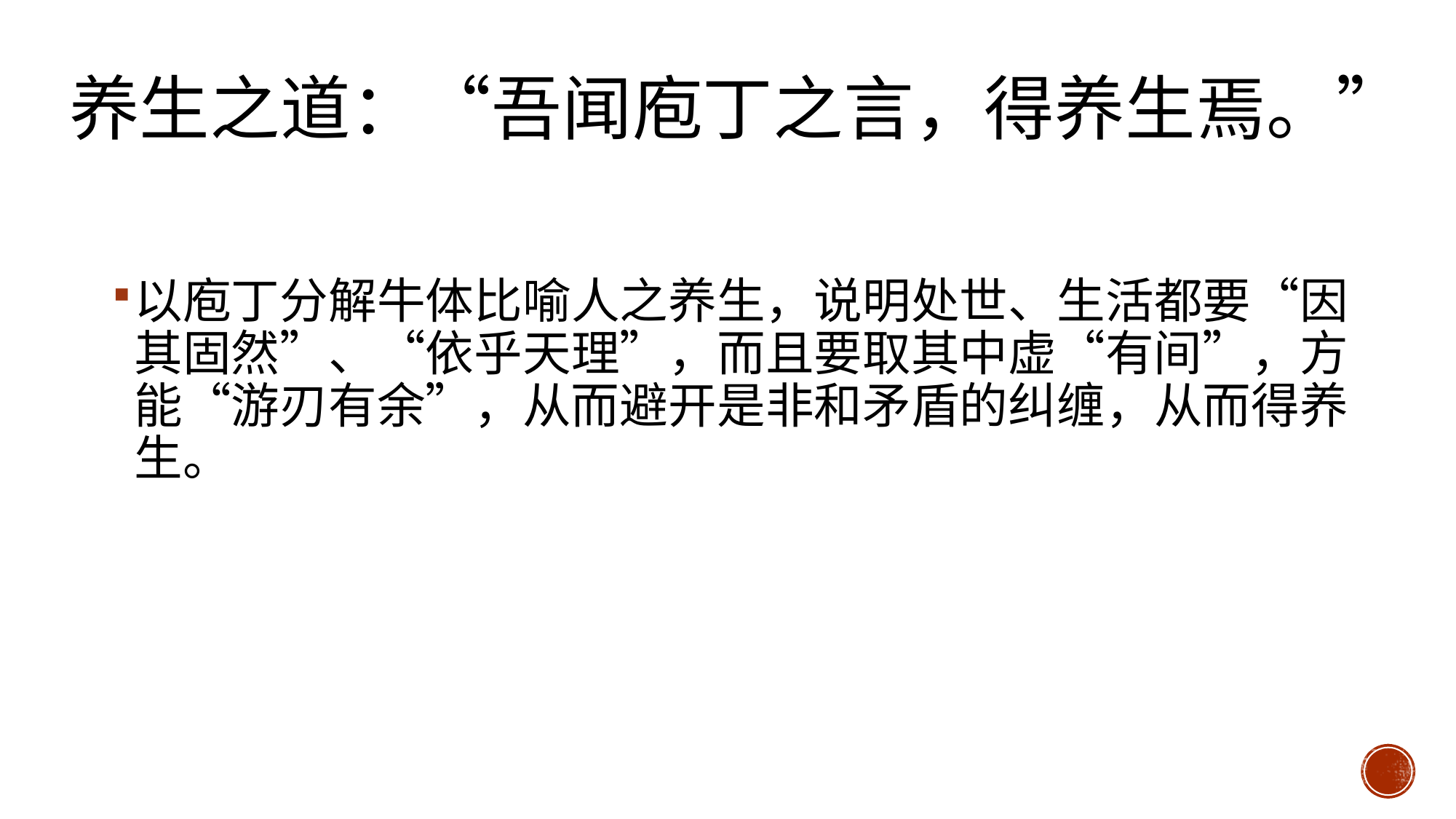

# 养生之道：“吾闻庖丁之言，得养生焉。”
以庖丁分解牛体比喻人之养生，说明处世、生活都要“因其固然”、“依乎天理”，而且要取其中虚“有间”，方能“游刃有余”，从而避开是非和矛盾的纠缠，从而得养生。